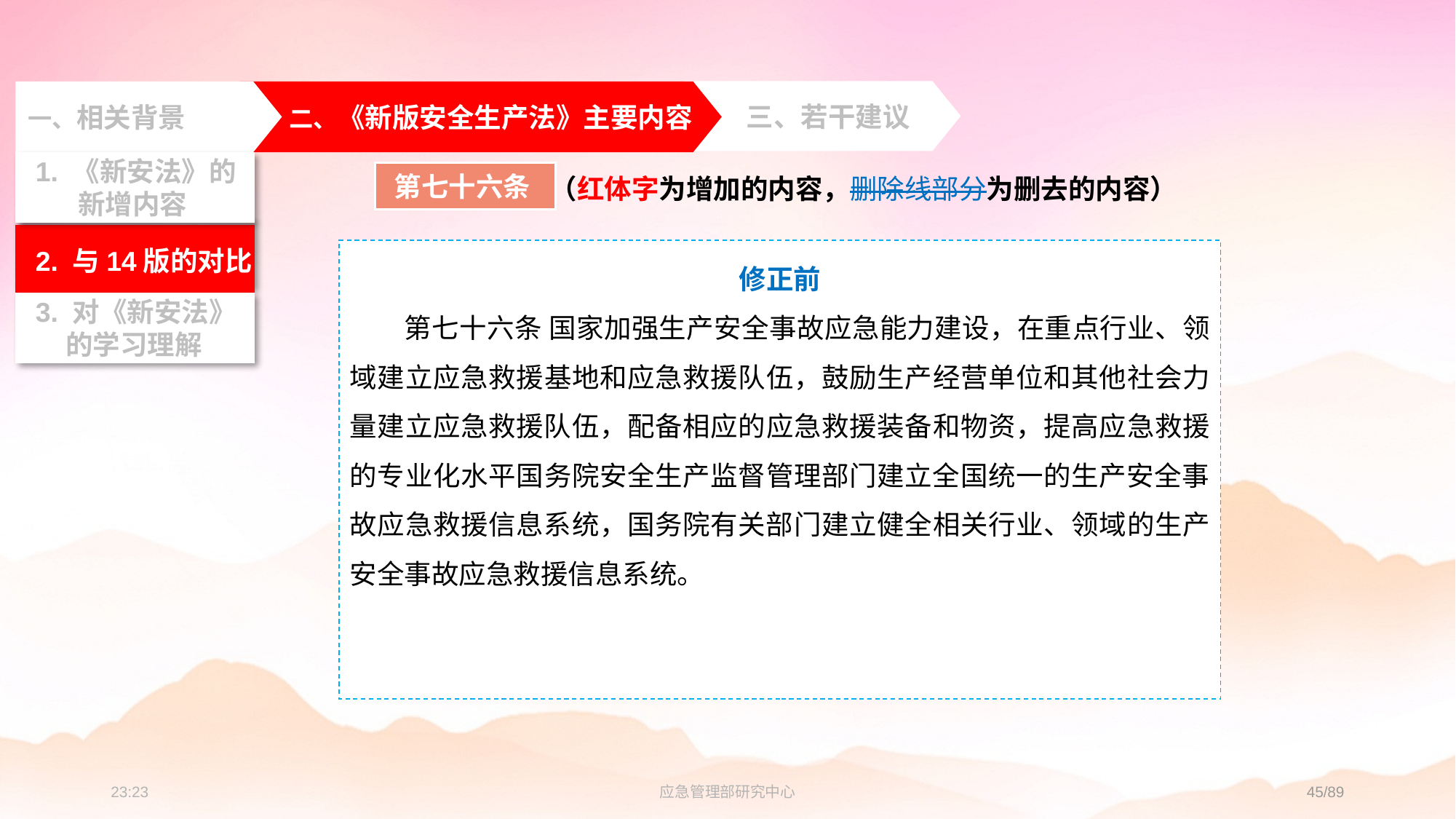

三、若干建议
一、相关背景
     二、《新版安全生产法》主要内容
 2. 与14版的对比
 3. 对《新安法》
     的学习理解
 1. 《新安法》的
       新增内容
第七十六条
（红体字为增加的内容，删除线部分为删去的内容）
修正前
第七十六条 国家加强生产安全事故应急能力建设，在重点行业、领域建立应急救援基地和应急救援队伍，鼓励生产经营单位和其他社会力量建立应急救援队伍，配备相应的应急救援装备和物资，提高应急救援的专业化水平国务院安全生产监督管理部门建立全国统一的生产安全事故应急救援信息系统，国务院有关部门建立健全相关行业、领域的生产安全事故应急救援信息系统。
23:23
应急管理部研究中心
45/89